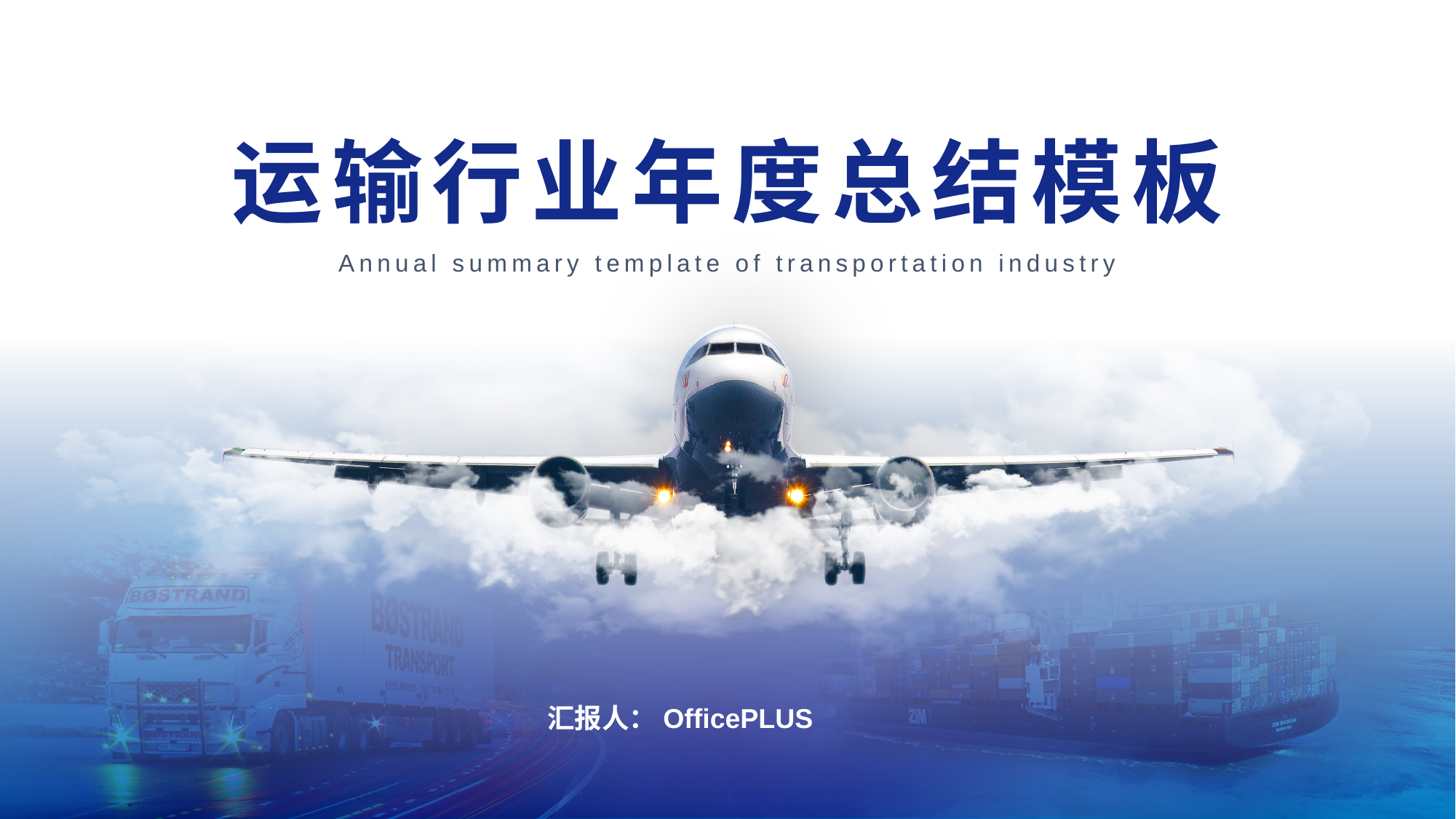

运输行业年度总结模板
Annual summary template of transportation industry
汇报人：OfficePLUS